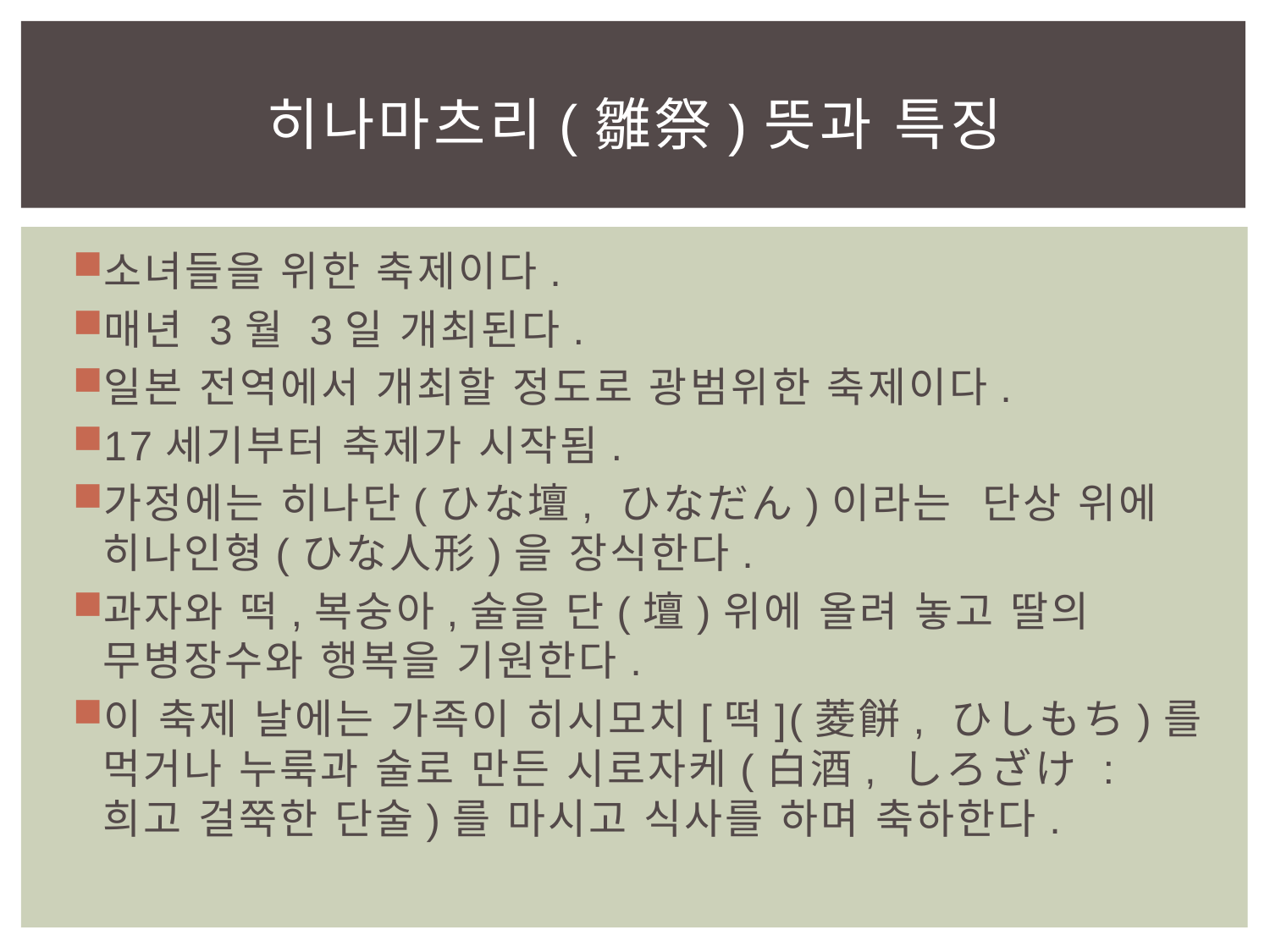

# 히나마츠리(雛祭)뜻과 특징
소녀들을 위한 축제이다.
매년 3월 3일 개최된다.
일본 전역에서 개최할 정도로 광범위한 축제이다.
17세기부터 축제가 시작됨.
가정에는 히나단(ひな壇, ひなだん)이라는  단상 위에 히나인형(ひな人形)을 장식한다.
과자와 떡,복숭아,술을 단(壇)위에 올려 놓고 딸의 무병장수와 행복을 기원한다.
이 축제 날에는 가족이 히시모치[떡](菱餅, ひしもち)를 먹거나 누룩과 술로 만든 시로자케(白酒, しろざけ : 희고 걸쭉한 단술)를 마시고 식사를 하며 축하한다.